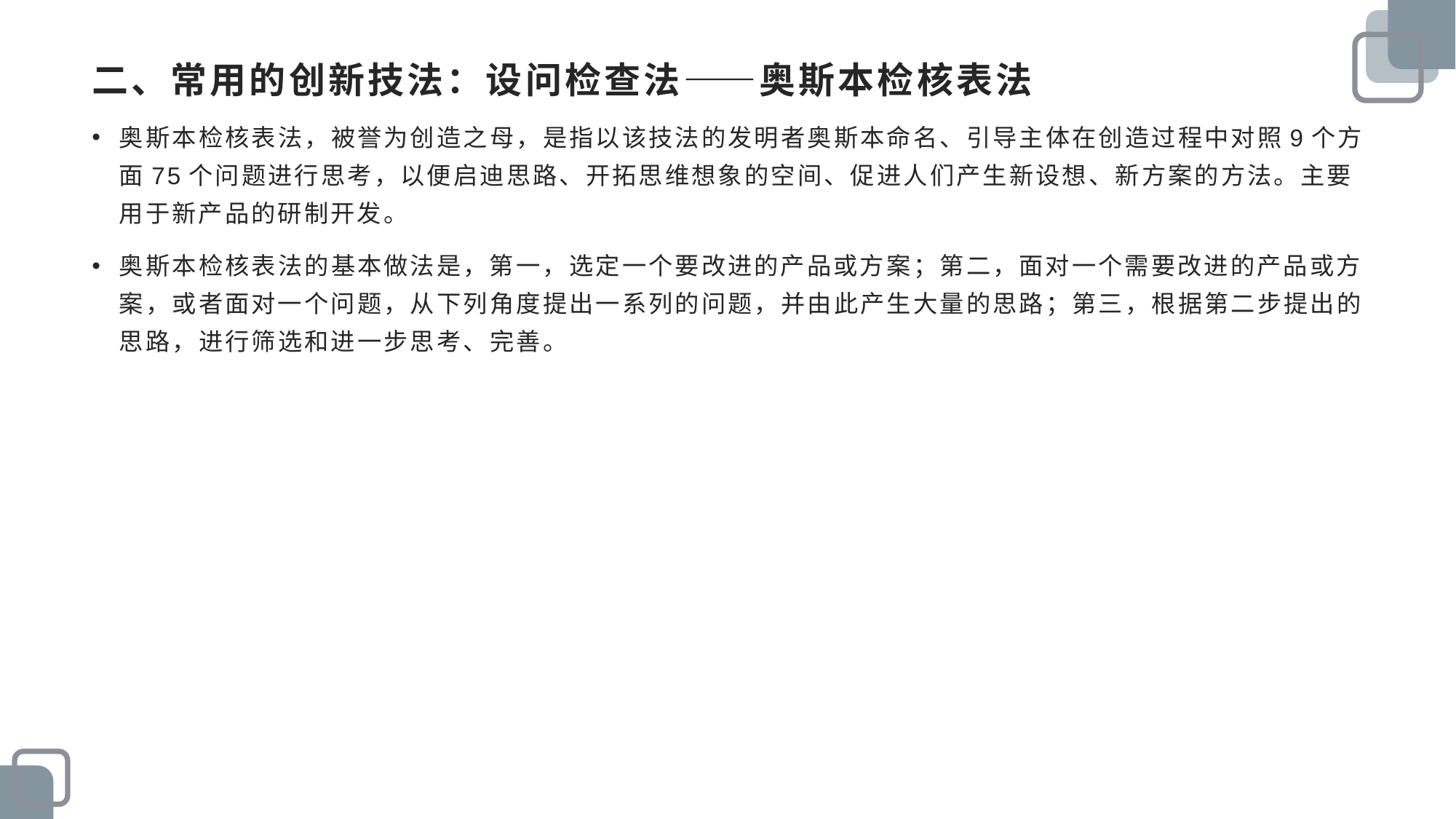

# 二、常用的创新技法：设问检查法——奥斯本检核表法
奥斯本检核表法，被誉为创造之母，是指以该技法的发明者奥斯本命名、引导主体在创造过程中对照9个方面75个问题进行思考，以便启迪思路、开拓思维想象的空间、促进人们产生新设想、新方案的方法。主要用于新产品的研制开发。
奥斯本检核表法的基本做法是，第一，选定一个要改进的产品或方案；第二，面对一个需要改进的产品或方案，或者面对一个问题，从下列角度提出一系列的问题，并由此产生大量的思路；第三，根据第二步提出的思路，进行筛选和进一步思考、完善。